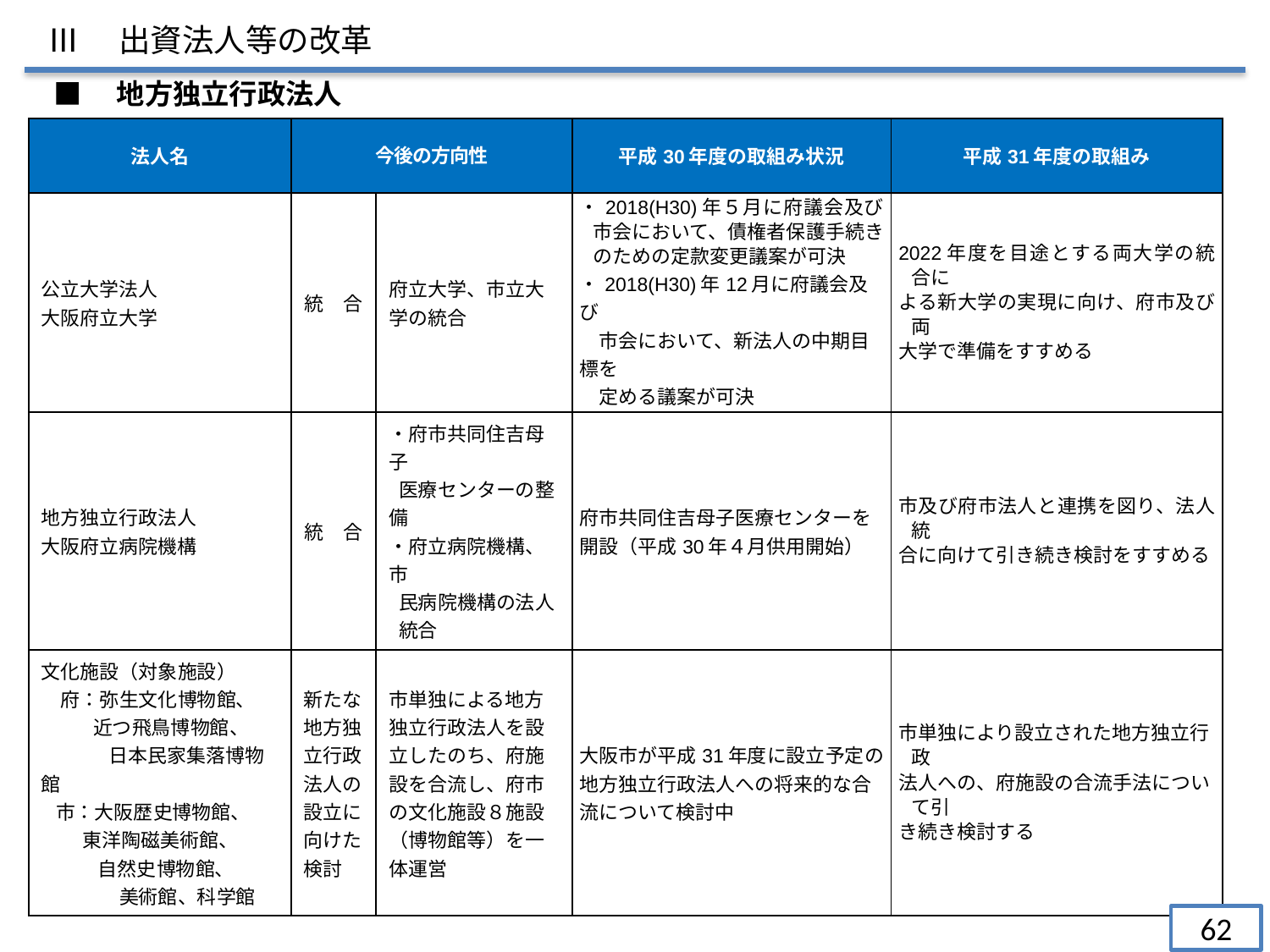

Ⅲ　出資法人等の改革
■　地方独立行政法人
| 法人名 | 今後の方向性 |  | 平成30年度の取組み状況 | 平成31年度の取組み |
| --- | --- | --- | --- | --- |
| 公立大学法人 大阪府立大学 | 統　合 | 府立大学、市立大学の統合 | ・2018(H30)年５月に府議会及び市会において、債権者保護手続きのための定款変更議案が可決 ・2018(H30)年12月に府議会及び 　市会において、新法人の中期目標を 　定める議案が可決 | 2022年度を目途とする両大学の統合に よる新大学の実現に向け、府市及び両 大学で準備をすすめる |
| 地方独立行政法人 大阪府立病院機構 | 統　合 | ・府市共同住吉母子 医療センターの整備 ・府立病院機構、市 民病院機構の法人 統合 | 府市共同住吉母子医療センターを開設（平成30年４月供用開始） | 市及び府市法人と連携を図り、法人統 合に向けて引き続き検討をすすめる |
| 文化施設（対象施設） 　府：弥生文化博物館、 　 近つ飛鳥博物館、 　　　 日本民家集落博物館 市：大阪歴史博物館、 東洋陶磁美術館、 　　 自然史博物館、 　　　　美術館、科学館 | 新たな地方独立行政法人の設立に向けた検討 | 市単独による地方独立行政法人を設立したのち、府施設を合流し、府市の文化施設８施設（博物館等）を一体運営 | 大阪市が平成31年度に設立予定の地方独立行政法人への将来的な合流について検討中 | 市単独により設立された地方独立行政 法人への、府施設の合流手法について引 き続き検討する |
|  |
| --- |
62